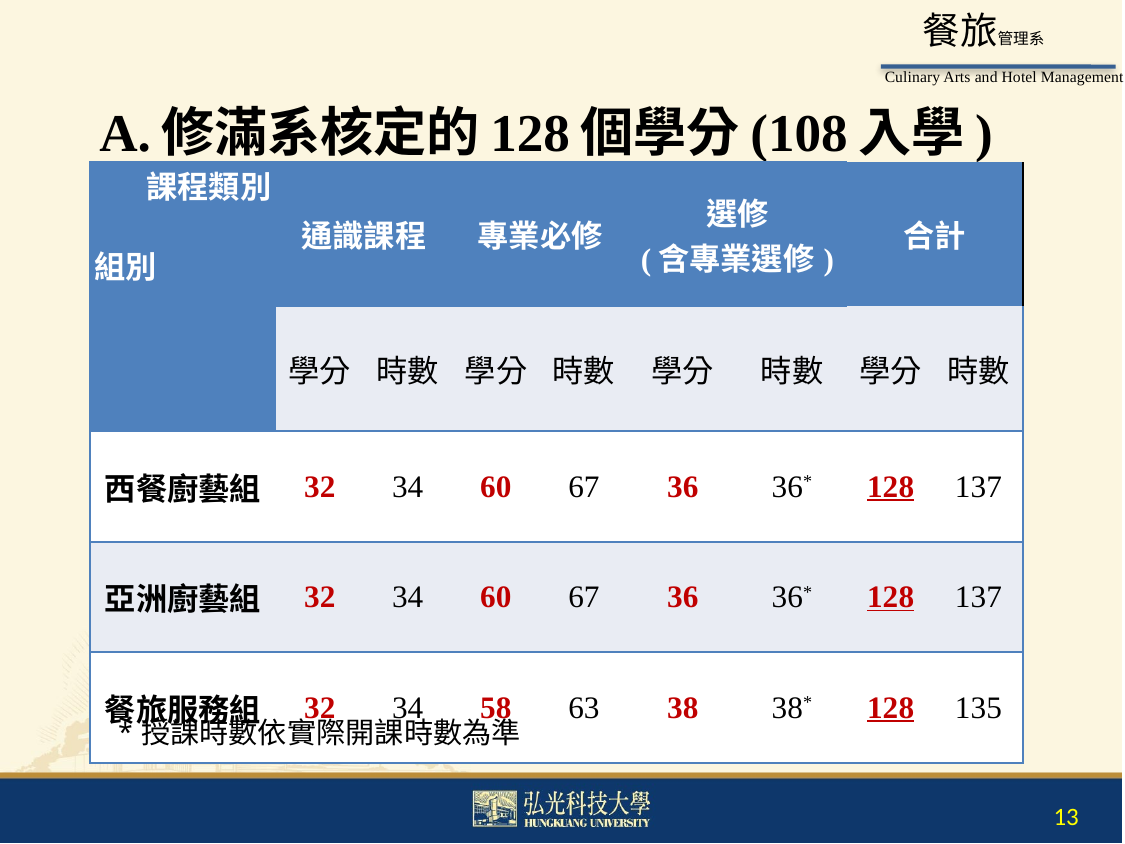

13
A.修滿系核定的128個學分(108入學)
| 課程類別   組別 | 通識課程 |  | 專業必修 |  | 選修 (含專業選修) |  | 合計 |  |
| --- | --- | --- | --- | --- | --- | --- | --- | --- |
|  | 學分 | 時數 | 學分 | 時數 | 學分 | 時數 | 學分 | 時數 |
| 西餐廚藝組 | 32 | 34 | 60 | 67 | 36 | 36\* | 128 | 137 |
| 亞洲廚藝組 | 32 | 34 | 60 | 67 | 36 | 36\* | 128 | 137 |
| 餐旅服務組 | 32 | 34 | 58 | 63 | 38 | 38\* | 128 | 135 |
*授課時數依實際開課時數為準